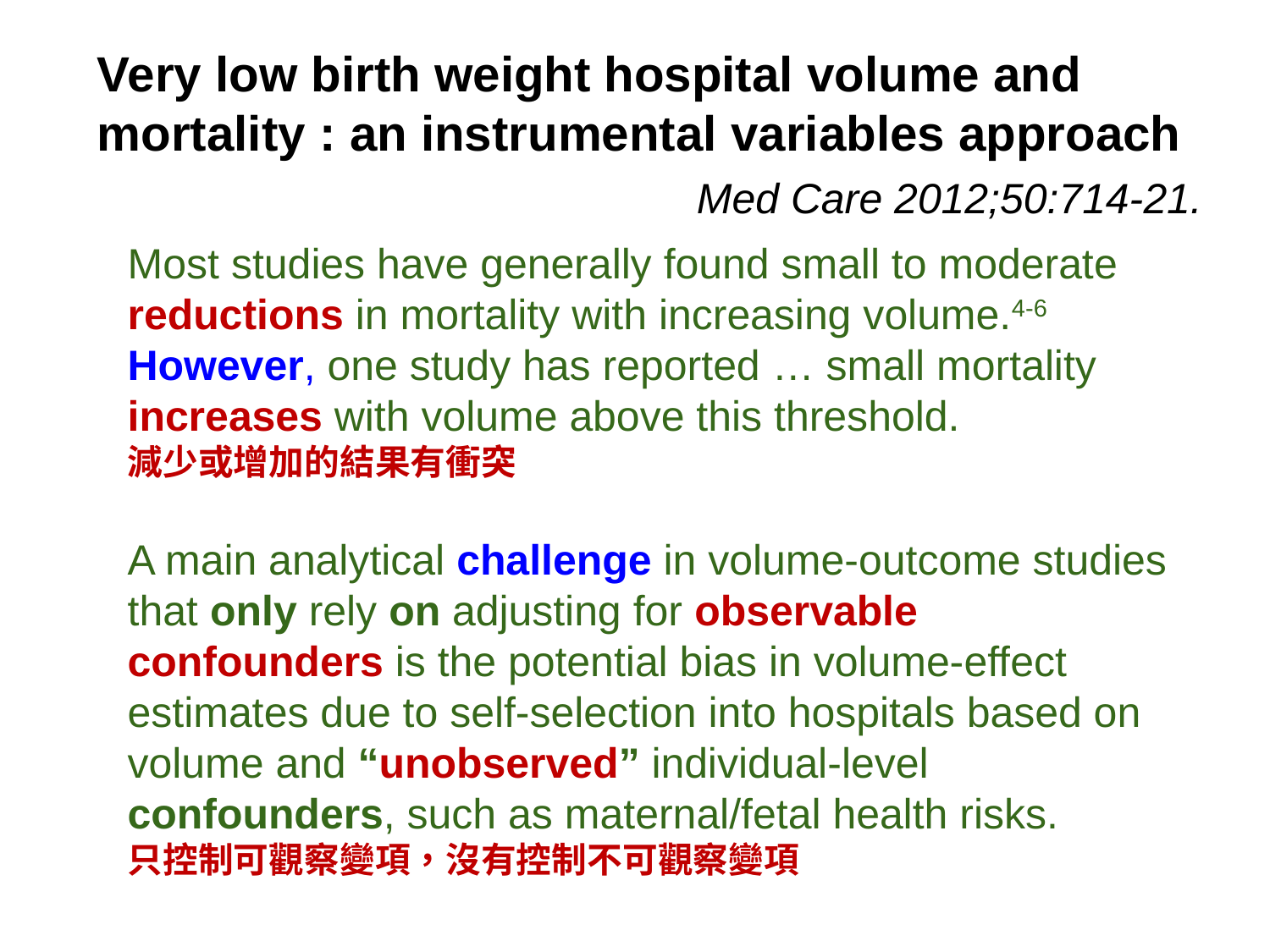

Very low birth weight hospital volume and mortality : an instrumental variables approach
Med Care 2012;50:714-21.
Most studies have generally found small to moderate reductions in mortality with increasing volume.4-6 However, one study has reported … small mortality increases with volume above this threshold.
減少或增加的結果有衝突

A main analytical challenge in volume-outcome studies that only rely on adjusting for observable confounders is the potential bias in volume-effect estimates due to self-selection into hospitals based on volume and “unobserved” individual-level confounders, such as maternal/fetal health risks.
只控制可觀察變項，沒有控制不可觀察變項